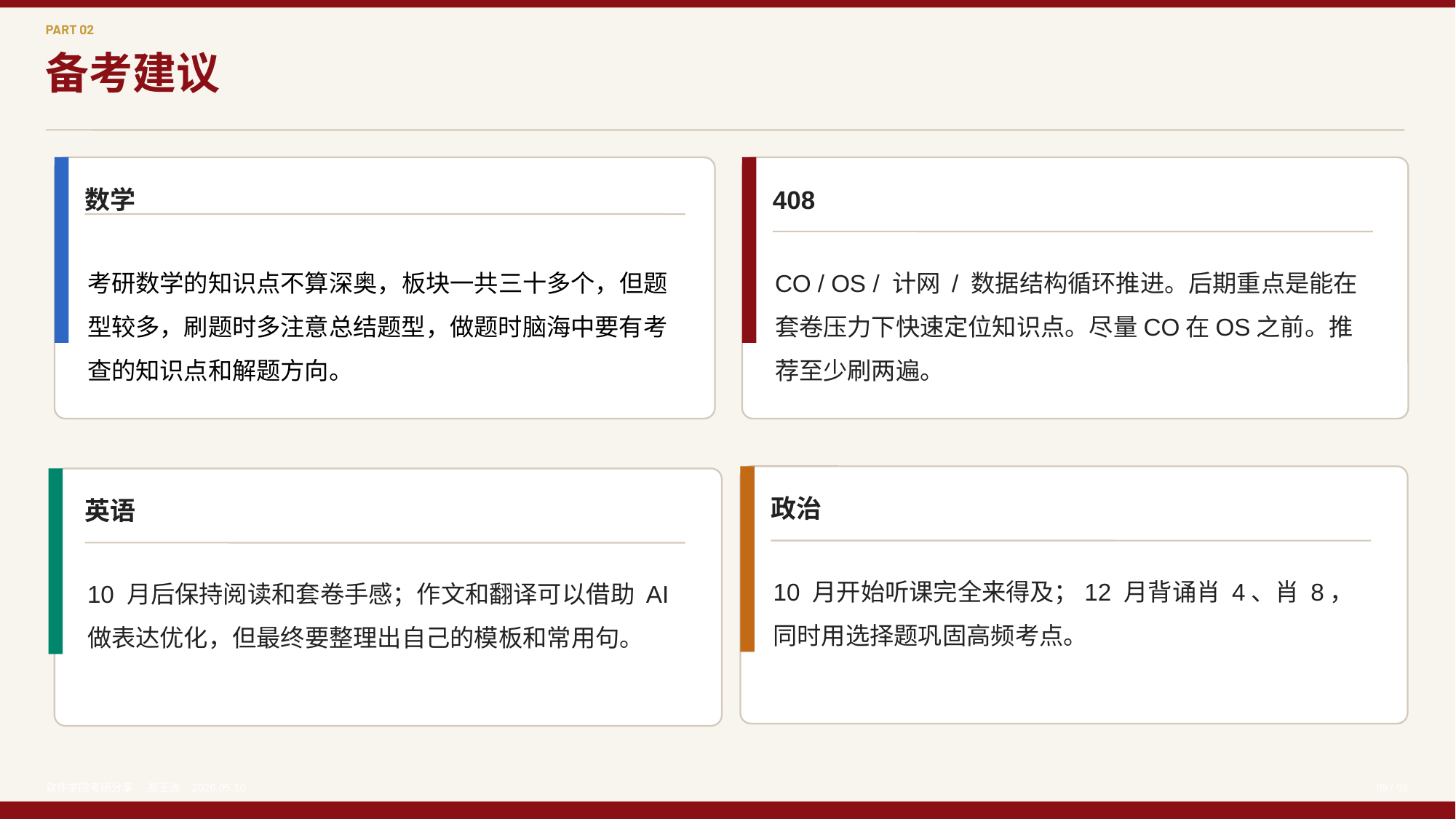

PART 02
备考建议

数学
408

考研数学的知识点不算深奥，板块一共三十多个，但题型较多，刷题时多注意总结题型，做题时脑海中要有考查的知识点和解题方向。
CO / OS / 计网 / 数据结构循环推进。后期重点是能在套卷压力下快速定位知识点。尽量CO在OS之前。推荐至少刷两遍。

政治
英语

10 月开始听课完全来得及；12 月背诵肖 4、肖 8，同时用选择题巩固高频考点。
10 月后保持阅读和套卷手感；作文和翻译可以借助 AI 做表达优化，但最终要整理出自己的模板和常用句。
软件学院考研分享 · 郑玉洁 · 2026.05.10
05 / 08